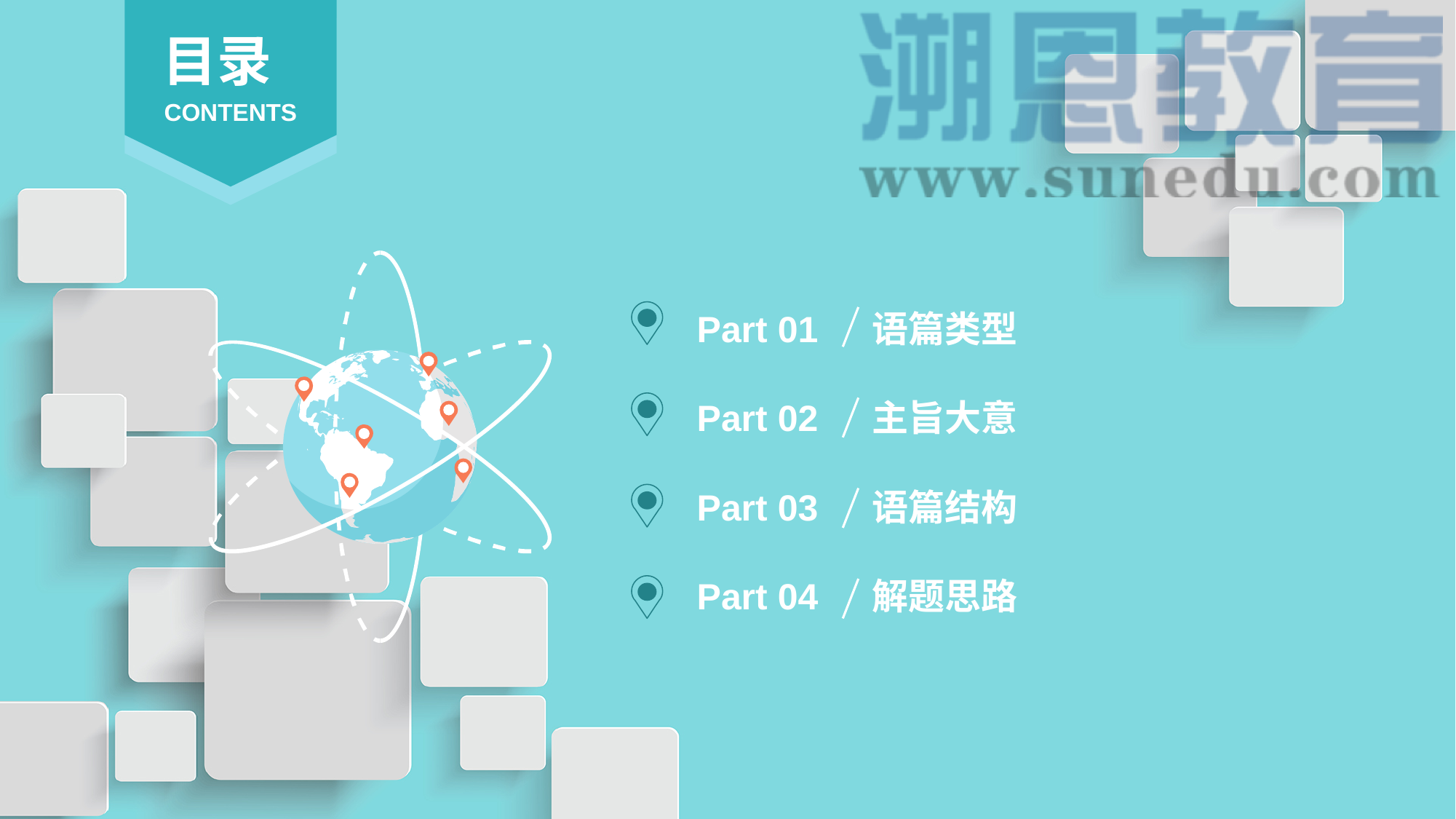

目录
CONTENTS

Part 01
语篇类型

Part 02
主旨大意

Part 03
语篇结构

Part 04
解题思路